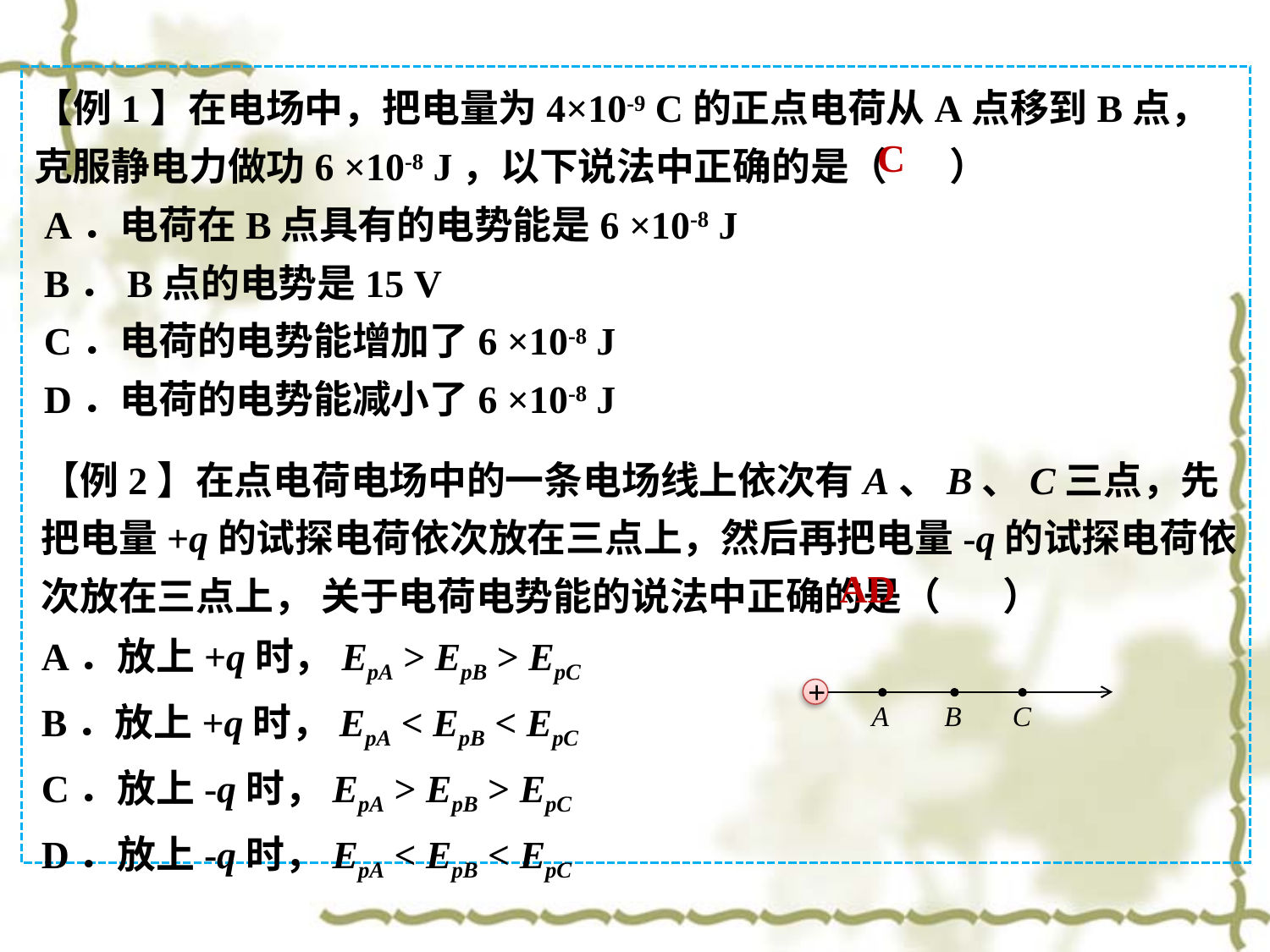

【例1】在电场中，把电量为4×10-9 C的正点电荷从A点移到B点，克服静电力做功6 ×10-8 J，以下说法中正确的是（       ）
 A．电荷在B点具有的电势能是6 ×10-8 J
 B．B点的电势是15 V
 C．电荷的电势能增加了6 ×10-8 J
 D．电荷的电势能减小了6 ×10-8 J

C
【例2】在点电荷电场中的一条电场线上依次有A、B、C三点，先把电量+q的试探电荷依次放在三点上，然后再把电量-q的试探电荷依次放在三点上， 关于电荷电势能的说法中正确的是（       ）
A．放上+q时，EpA > EpB > EpC
B．放上+q时，EpA < EpB < EpC
C．放上-q时，EpA > EpB > EpC
D．放上-q时，EpA < EpB < EpC
AD
+

A
B
C